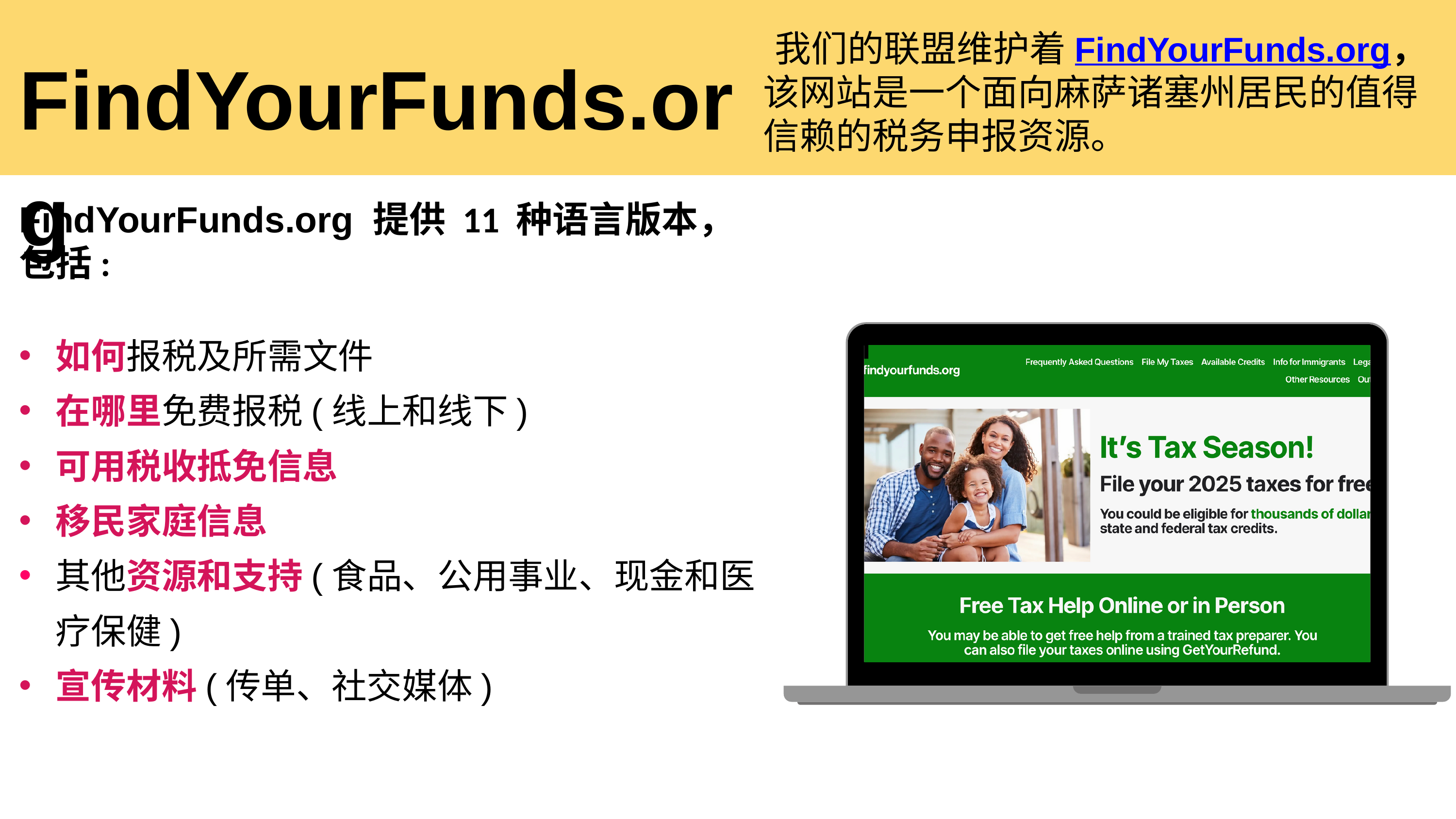

我们的联盟维护着FindYourFunds.org，
该网站是一个面向麻萨诸塞州居民的值得信赖的税务申报资源。
FindYourFunds.org
FindYourFunds.org 提供 11 种语言版本，
包括:

如何报税及所需文件
在哪里免费报税(线上和线下)
可用税收抵免信息
移民家庭信息
其他资源和支持(食品、公用事业、现金和医疗保健)
宣传材料(传单、社交媒体)